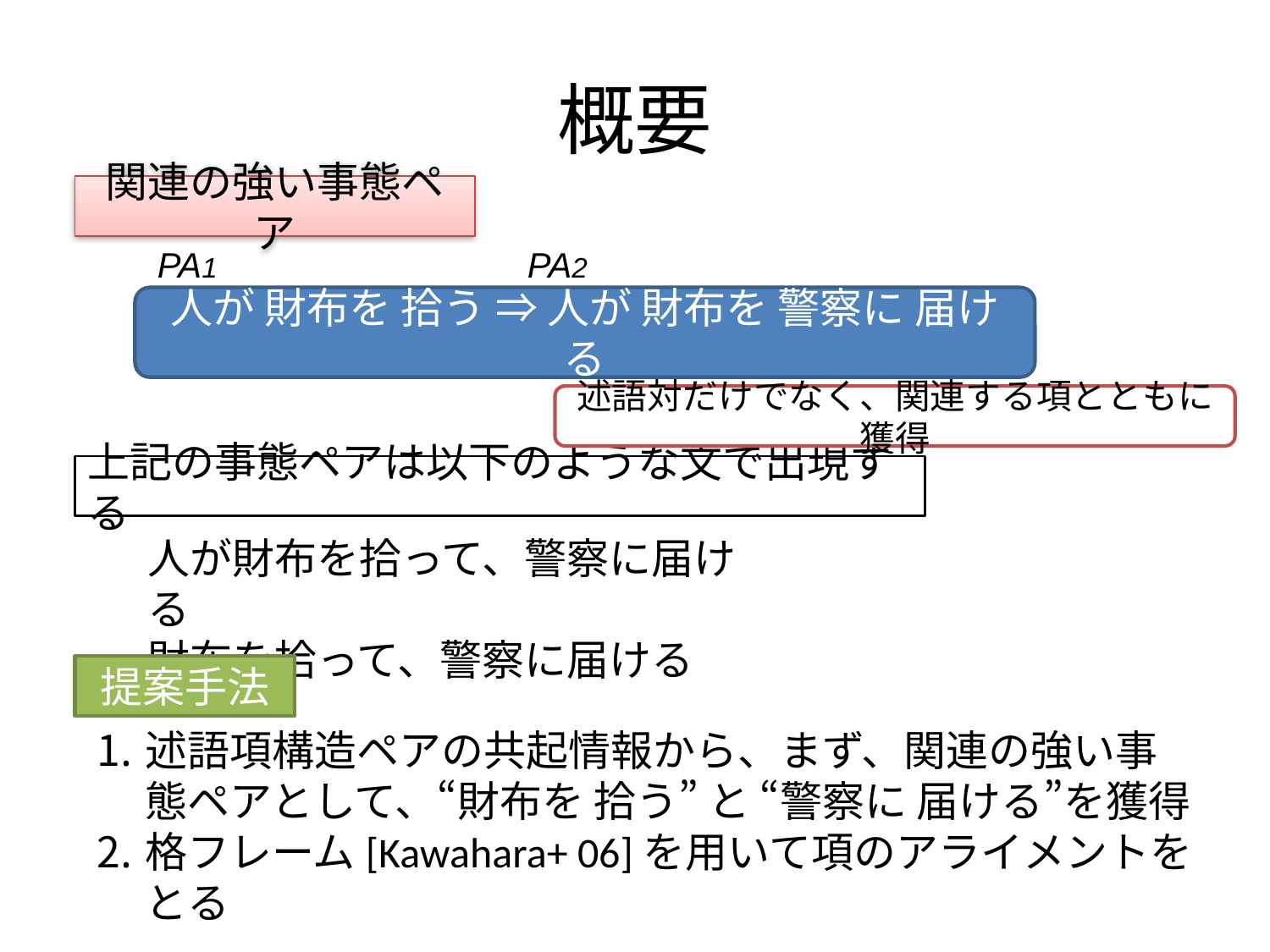

# 概要
関連の強い事態ペア
PA1
PA2
人が 財布を 拾う ⇒ 人が 財布を 警察に 届ける
述語対だけでなく、関連する項とともに獲得
上記の事態ペアは以下のような文で出現する
人が財布を拾って、警察に届ける
財布を拾って、警察に届ける
提案手法
述語項構造ペアの共起情報から、まず、関連の強い事態ペアとして、“財布を 拾う” と “警察に 届ける”を獲得
格フレーム[Kawahara+ 06]を用いて項のアライメントをとる